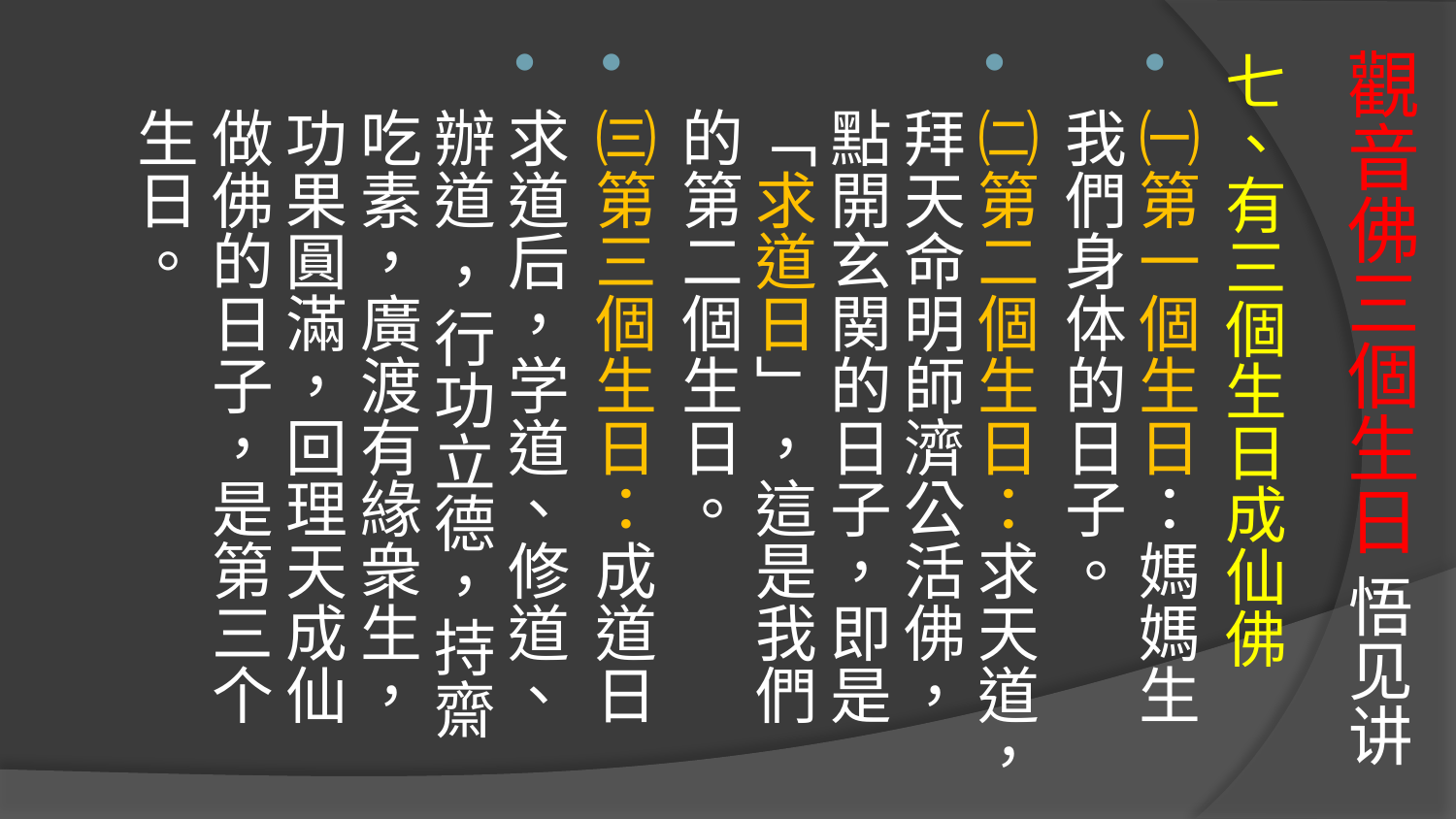

# 觀音佛三個生日 悟见讲
七、有三個生日成仙佛
㈠第一個生日：媽媽生我們身体的日子。
㈡第二個生日：求天道，拜天命明師濟公活佛，點開玄関的日子，即是「求道日」，這是我們的第二個生日。
㈢第三個生日：成道日
求道后，学道、修道、辦道 ，行功立德，持齋吃素，廣渡有緣衆生，功果圓滿，回理天成仙做佛的日子，是第三个生日。